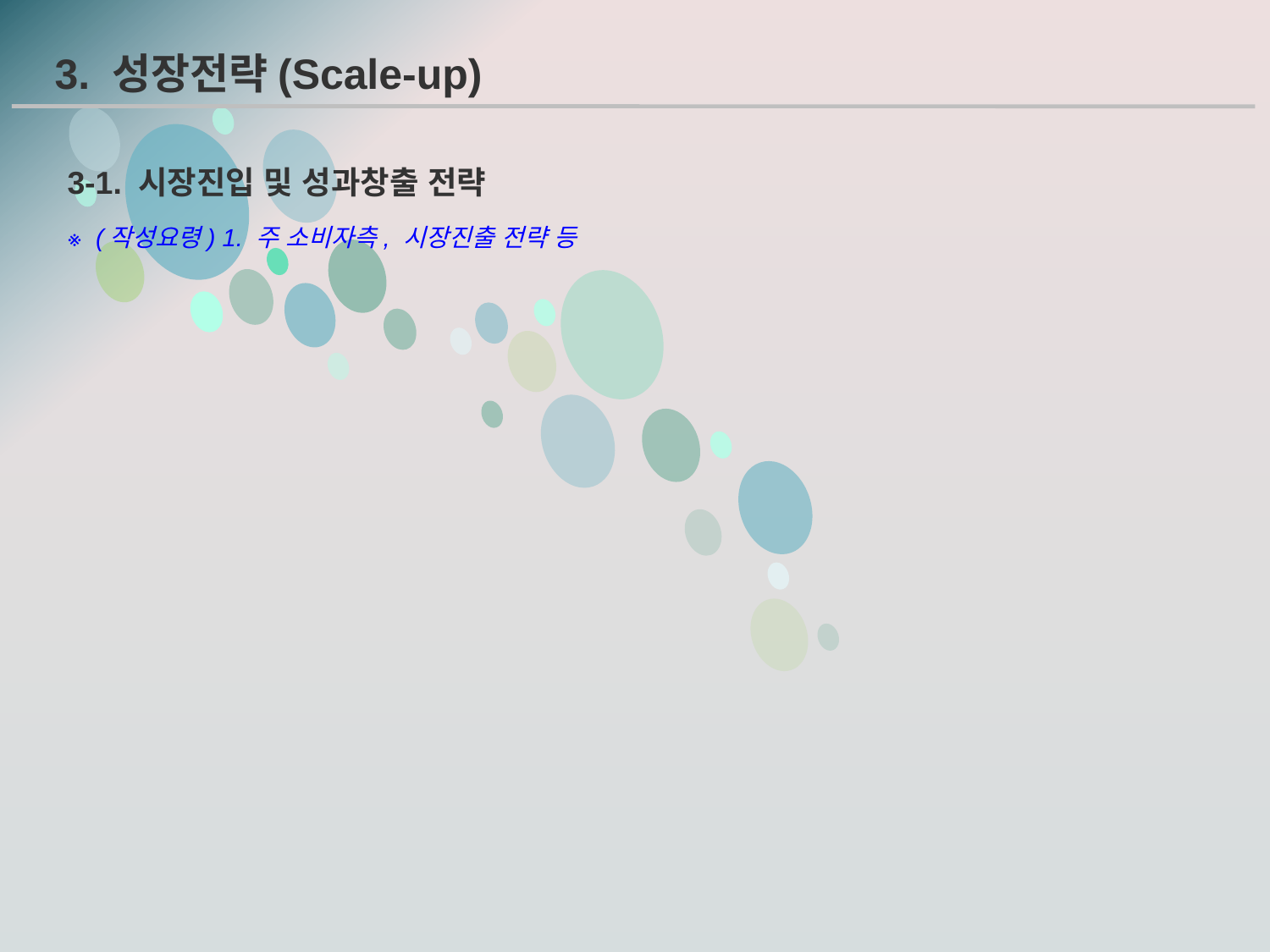

3. 성장전략(Scale-up)
3-1. 시장진입 및 성과창출 전략

※  (작성요령) 1. 주 소비자측, 시장진출 전략 등